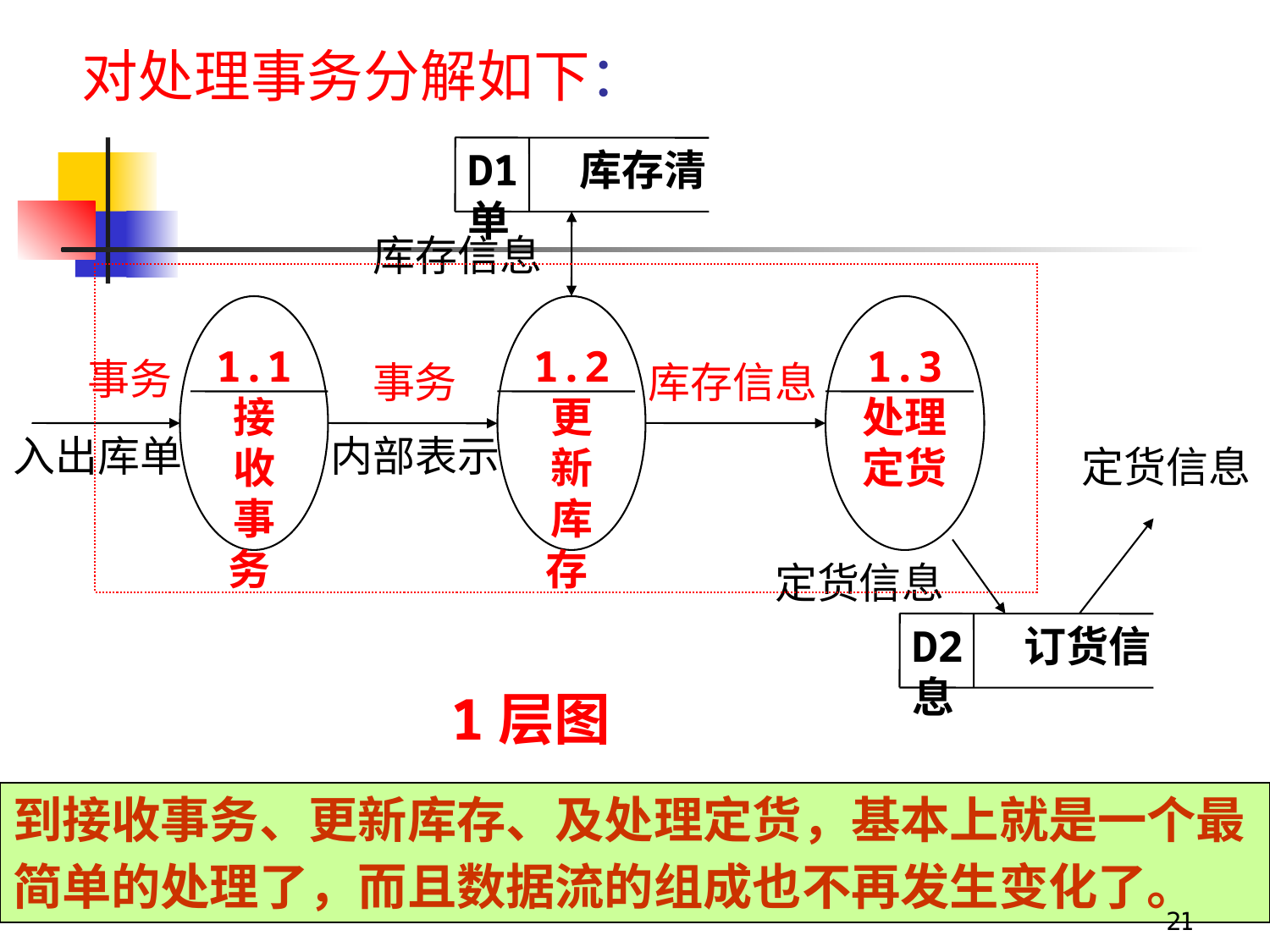

# 对处理事务分解如下：

D1  库存清单

库存信息

  1层图
1.1 接收事务
1.2 更新库存
1.3 处理定货
事务
事务
库存信息

入出库单

内部表示

定货信息

定货信息

D2  订货信息

到接收事务、更新库存、及处理定货，基本上就是一个最简单的处理了，而且数据流的组成也不再发生变化了。
21